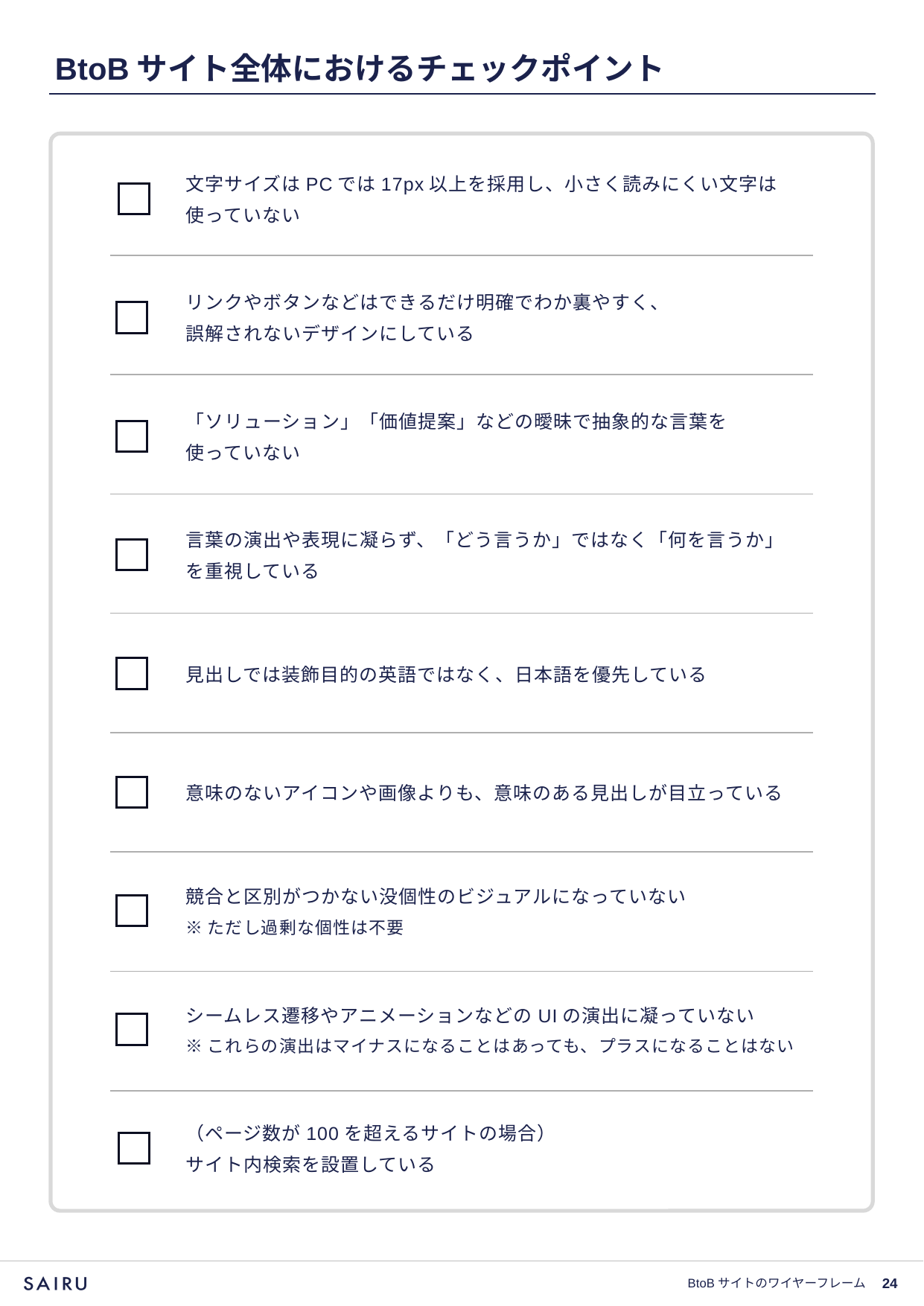

# BtoBサイト全体におけるチェックポイント

文字サイズはPCでは17px以上を採用し、小さく読みにくい文字は
使っていない

リンクやボタンなどはできるだけ明確でわか裏やすく、
誤解されないデザインにしている

「ソリューション」「価値提案」などの曖昧で抽象的な言葉を
使っていない

言葉の演出や表現に凝らず、「どう言うか」ではなく「何を言うか」
を重視している

見出しでは装飾目的の英語ではなく、日本語を優先している

意味のないアイコンや画像よりも、意味のある見出しが目立っている

競合と区別がつかない没個性のビジュアルになっていない
※ただし過剰な個性は不要

シームレス遷移やアニメーションなどのUIの演出に凝っていない
※これらの演出はマイナスになることはあっても、プラスになることはない

（ページ数が100を超えるサイトの場合）
サイト内検索を設置している

BtoBサイトのワイヤーフレーム
24